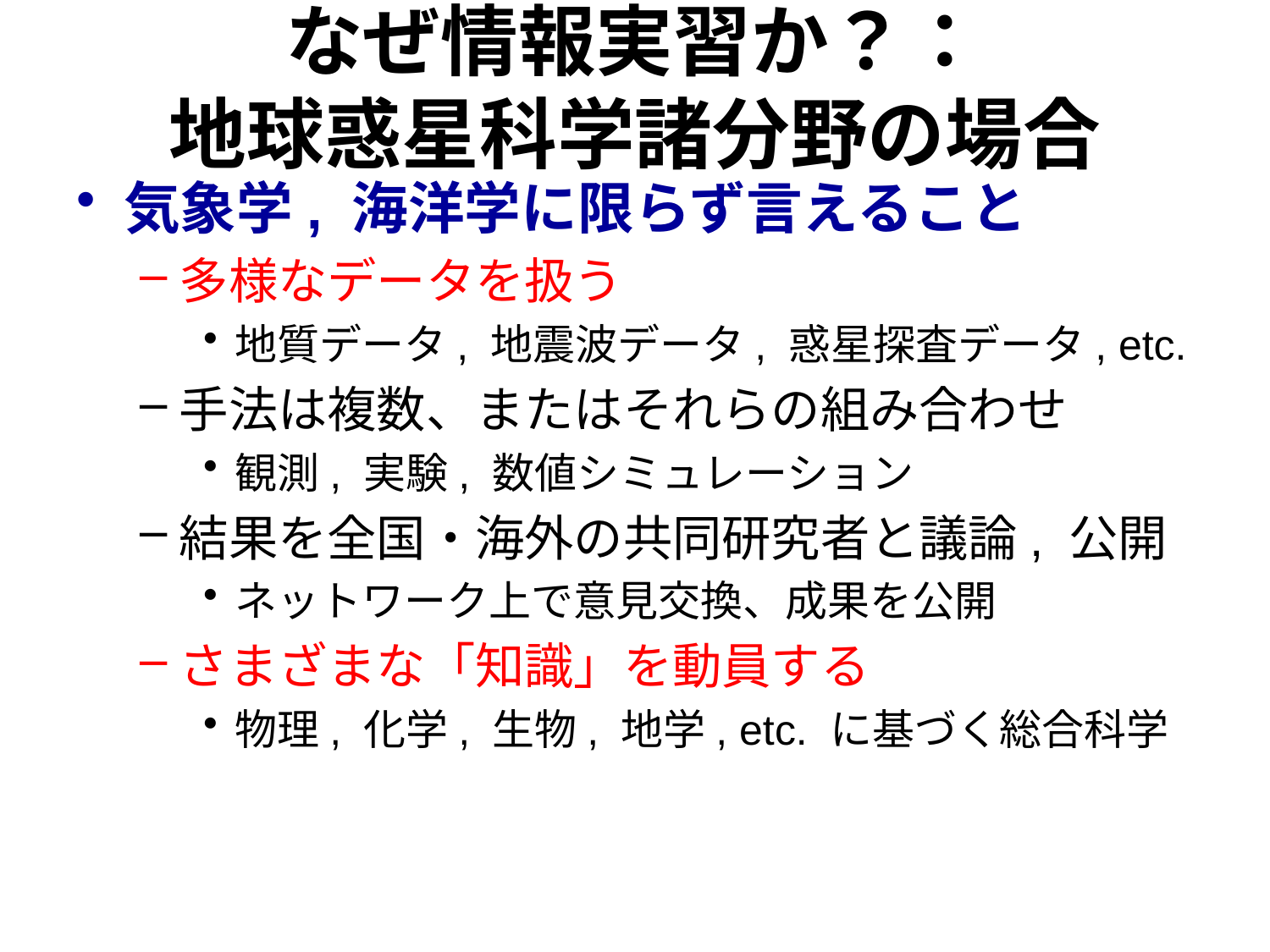

# なぜ情報実習か？： 地球惑星科学諸分野の場合
気象学, 海洋学に限らず言えること
多様なデータを扱う
地質データ, 地震波データ, 惑星探査データ, etc.
手法は複数、またはそれらの組み合わせ
観測, 実験, 数値シミュレーション
結果を全国・海外の共同研究者と議論, 公開
ネットワーク上で意見交換、成果を公開
さまざまな「知識」を動員する
物理, 化学, 生物, 地学, etc. に基づく総合科学